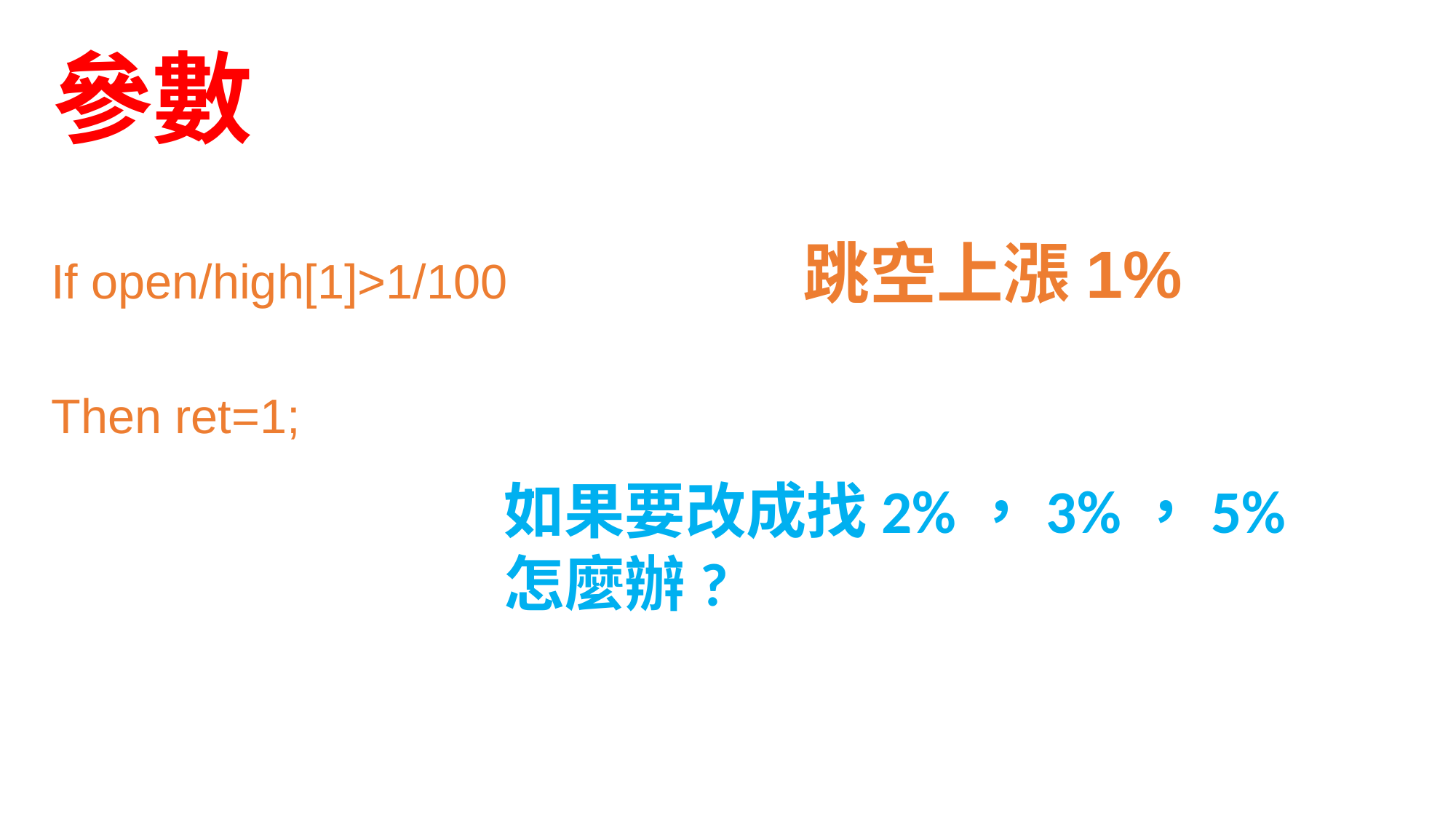

參數
If open/high[1]>1/100
Then ret=1;
跳空上漲1%
如果要改成找2%，3%，5%
怎麼辦?